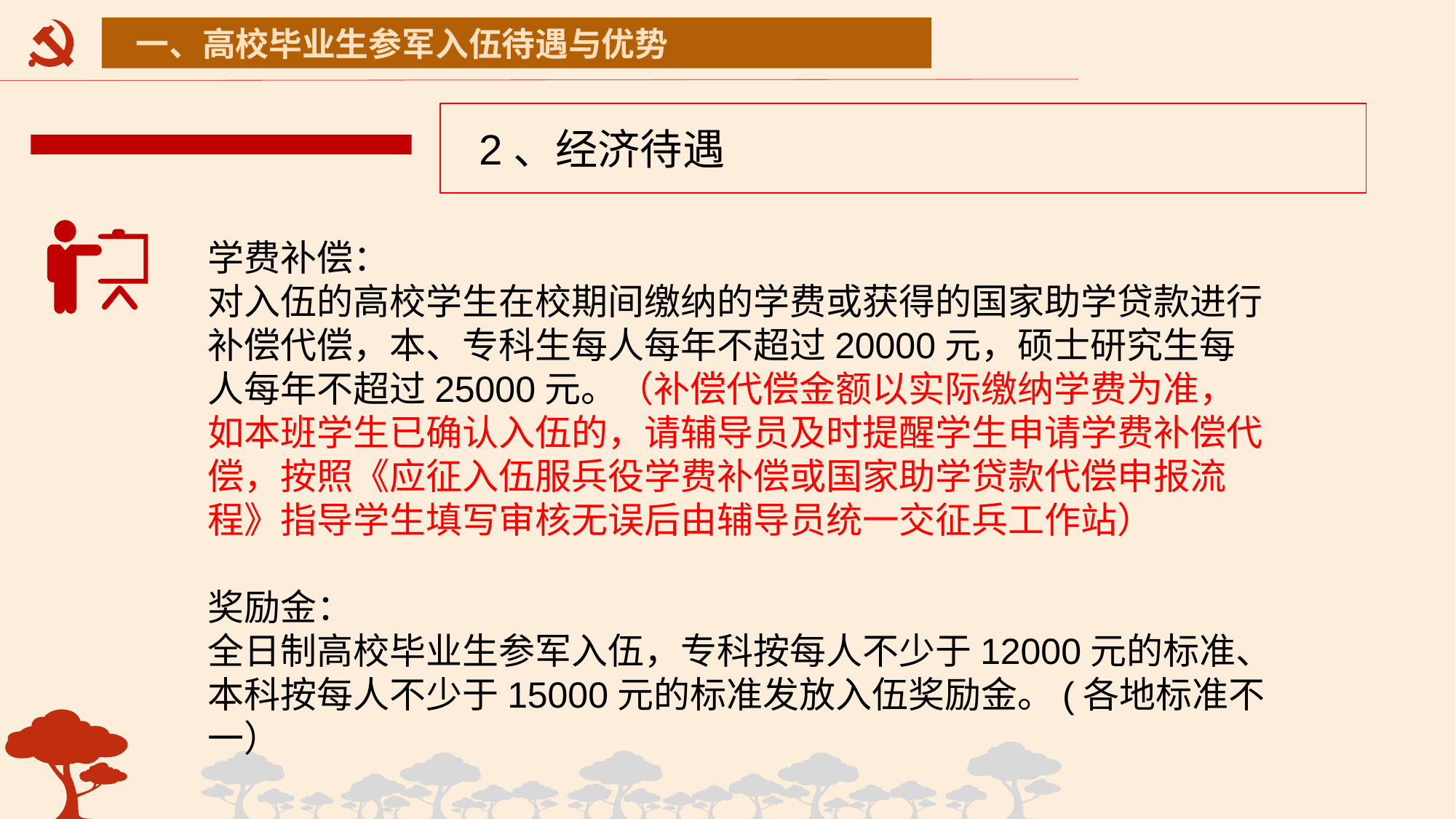

一、高校毕业生参军入伍待遇与优势

2、经济待遇

学费补偿：
对入伍的高校学生在校期间缴纳的学费或获得的国家助学贷款进行补偿代偿，本、专科生每人每年不超过20000元，硕士研究生每人每年不超过25000元。（补偿代偿金额以实际缴纳学费为准，如本班学生已确认入伍的，请辅导员及时提醒学生申请学费补偿代偿，按照《应征入伍服兵役学费补偿或国家助学贷款代偿申报流程》指导学生填写审核无误后由辅导员统一交征兵工作站）

奖励金：
全日制高校毕业生参军入伍，专科按每人不少于12000元的标准、本科按每人不少于15000元的标准发放入伍奖励金。(各地标准不一）